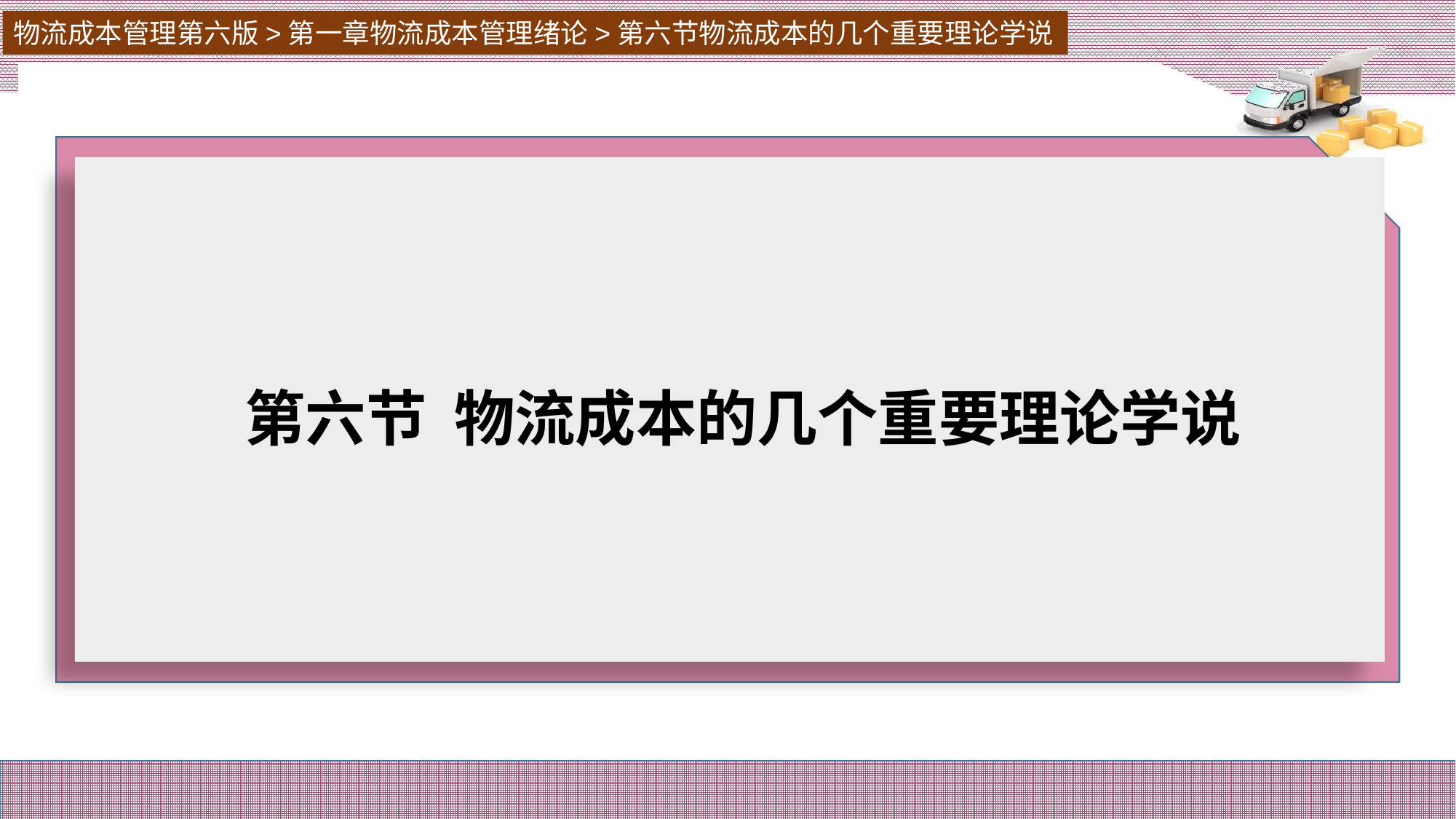

物流成本管理第六版>第一章物流成本管理绪论>第六节物流成本的几个重要理论学说
# 第六节  物流成本的几个重要理论学说